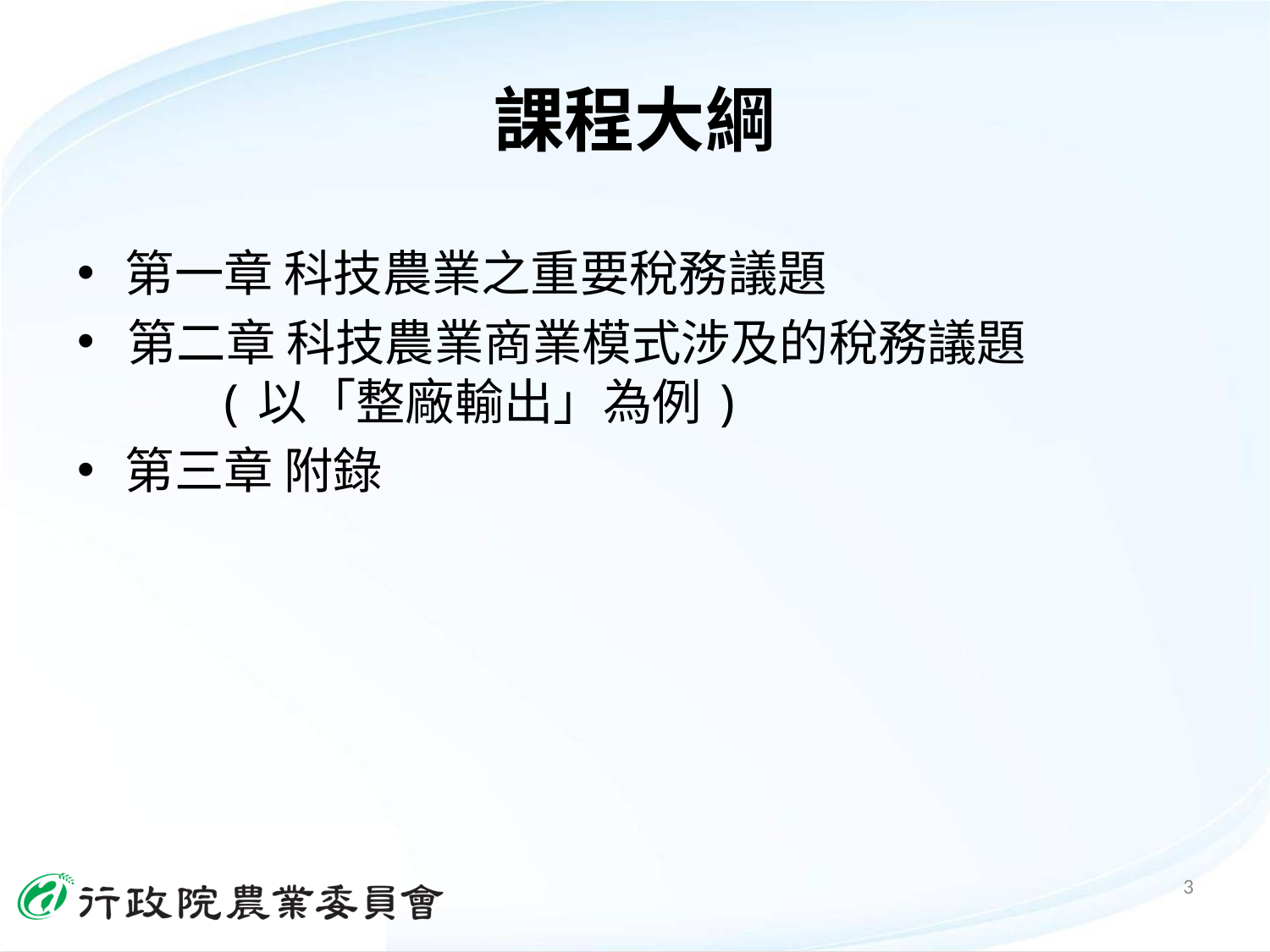

# 課程大綱
第一章 科技農業之重要稅務議題
第二章 科技農業商業模式涉及的稅務議題
       (以「整廠輸出」為例)
第三章 附錄
3